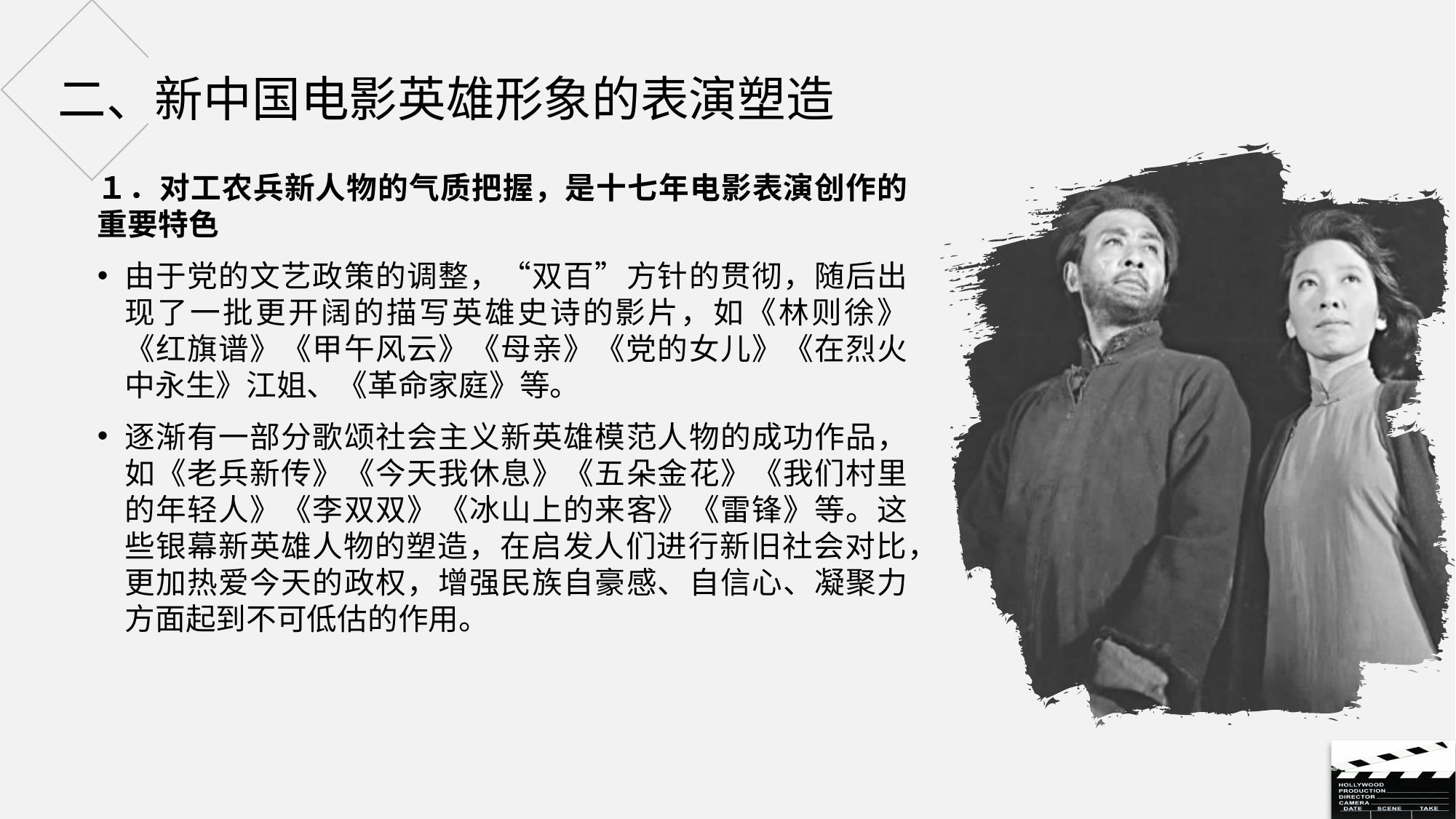

# 二、新中国电影英雄形象的表演塑造

１．对工农兵新人物的气质把握，是十七年电影表演创作的重要特色
由于党的文艺政策的调整，“双百”方针的贯彻，随后出现了一批更开阔的描写英雄史诗的影片，如《林则徐》《红旗谱》《甲午风云》《母亲》《党的女儿》《在烈火中永生》江姐、《革命家庭》等。
逐渐有一部分歌颂社会主义新英雄模范人物的成功作品，如《老兵新传》《今天我休息》《五朵金花》《我们村里的年轻人》《李双双》《冰山上的来客》《雷锋》等。这些银幕新英雄人物的塑造，在启发人们进行新旧社会对比，更加热爱今天的政权，增强民族自豪感、自信心、凝聚力方面起到不可低估的作用。